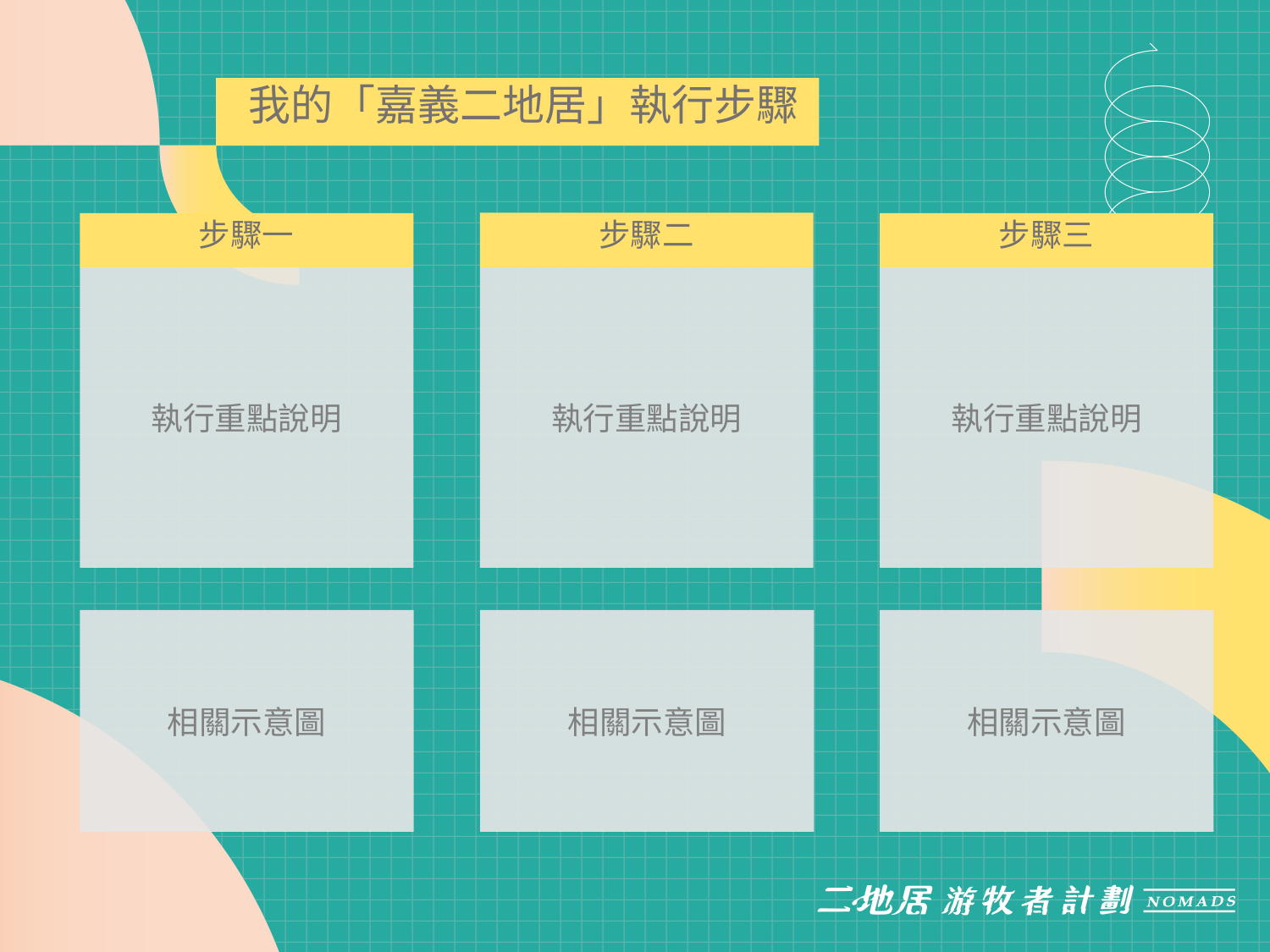

我的「嘉義二地居」執行步驟
步驟二
步驟一
步驟三
執行重點說明
執行重點說明
執行重點說明
相關示意圖
相關示意圖
相關示意圖